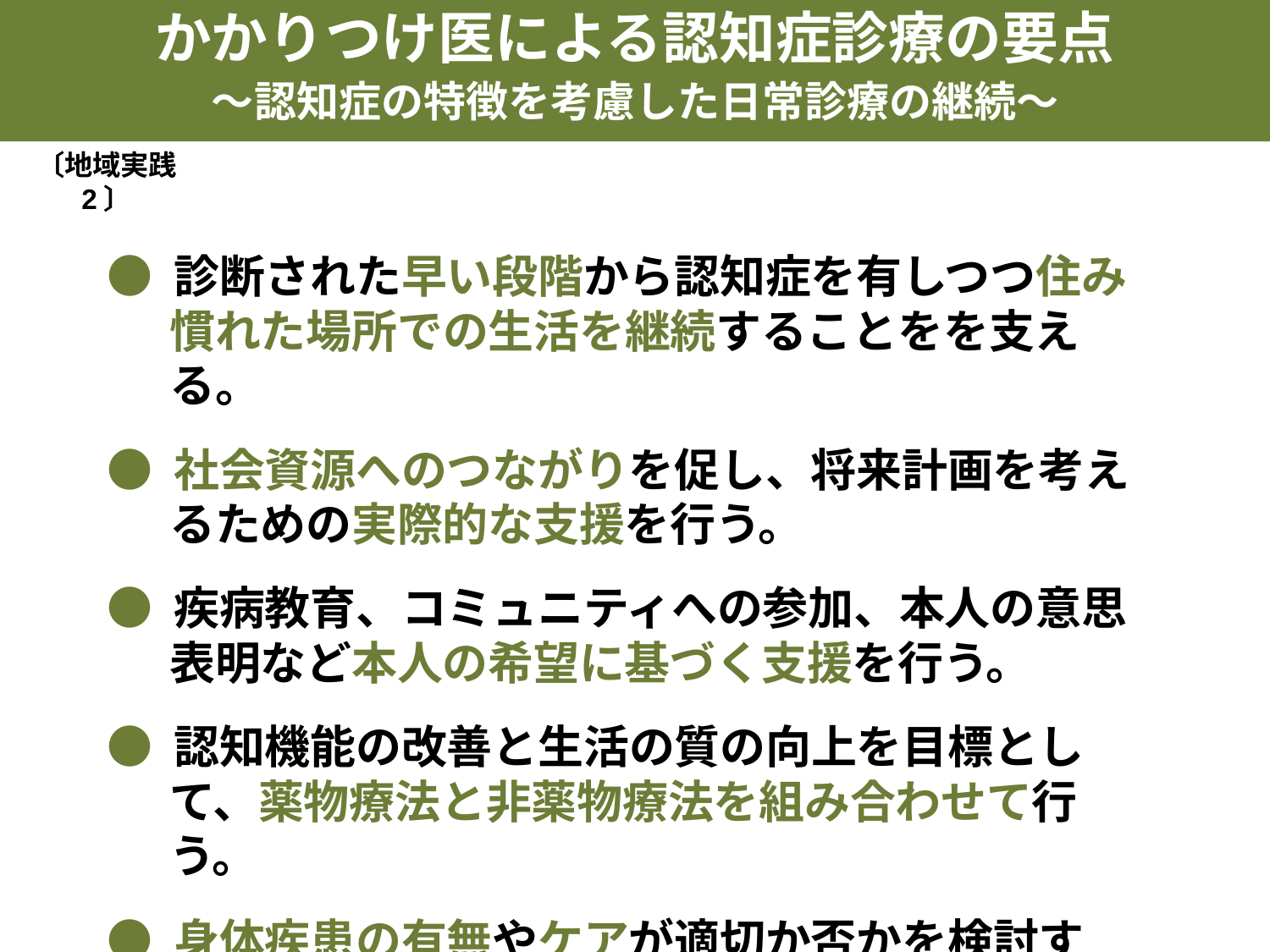

かかりつけ医による認知症診療の要点
～認知症の特徴を考慮した日常診療の継続～
〔地域実践 2〕
● 診断された早い段階から認知症を有しつつ住み慣れた場所での生活を継続することをを支える。
● 社会資源へのつながりを促し、将来計画を考えるための実際的な支援を行う。
● 疾病教育、コミュニティへの参加、本人の意思表明など本人の希望に基づく支援を行う。
● 認知機能の改善と生活の質の向上を目標として、薬物療法と非薬物療法を組み合わせて行う。
● 身体疾患の有無やケアが適切か否かを検討する。